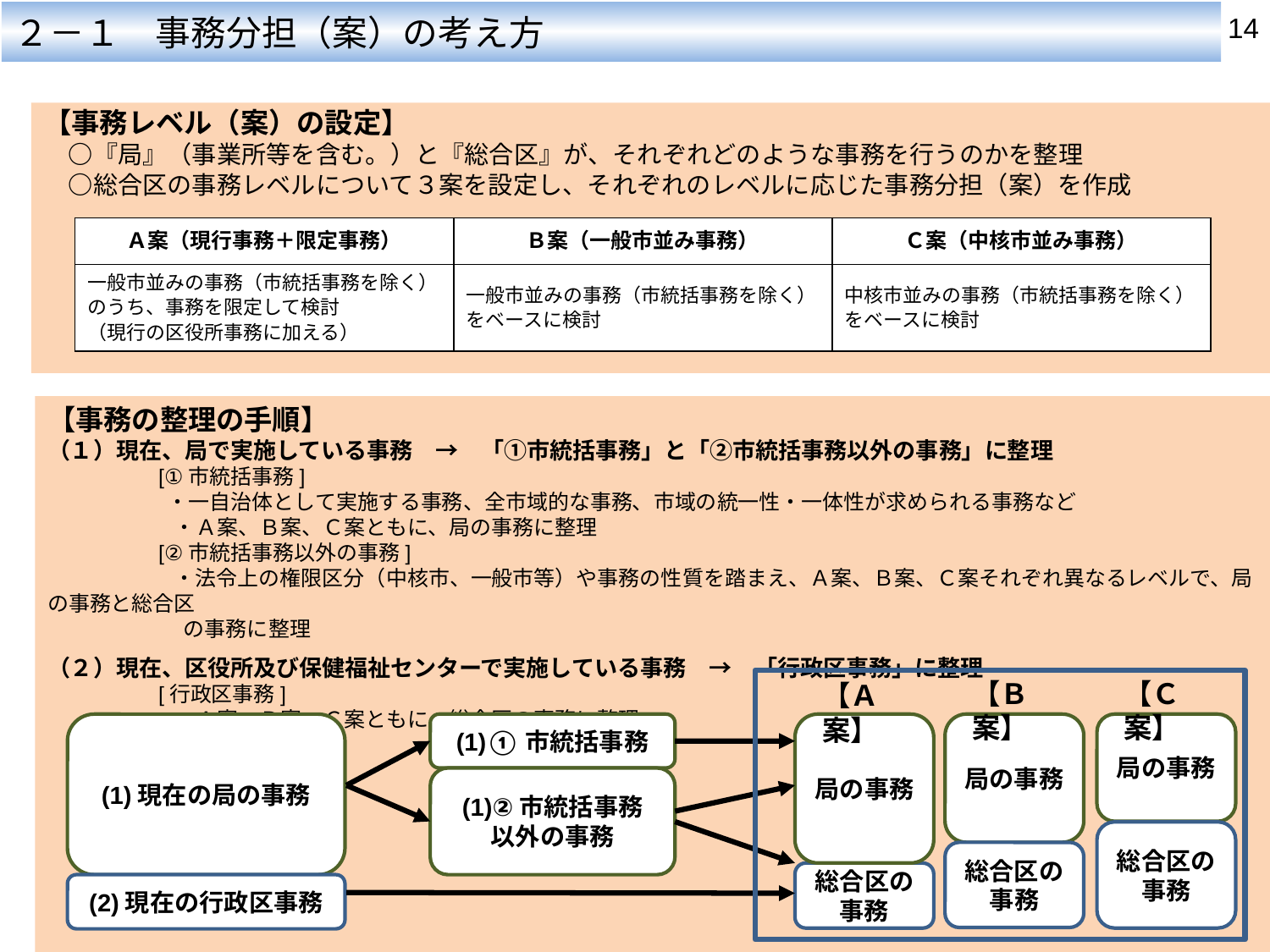

14
２－１　事務分担（案）の考え方
【事務レベル（案）の設定】
　○『局』（事業所等を含む。）と『総合区』が、それぞれどのような事務を行うのかを整理
　○総合区の事務レベルについて３案を設定し、それぞれのレベルに応じた事務分担（案）を作成

| Ａ案（現行事務＋限定事務） | Ｂ案（一般市並み事務） | Ｃ案（中核市並み事務） |
| --- | --- | --- |
| 一般市並みの事務（市統括事務を除く）のうち、事務を限定して検討 （現行の区役所事務に加える） | 一般市並みの事務（市統括事務を除く）をベースに検討 | 中核市並みの事務（市統括事務を除く）をベースに検討 |
【事務の整理の手順】
（１）現在、局で実施している事務　→　「①市統括事務」と「②市統括事務以外の事務」に整理
　　　　　[①市統括事務]
 　　　　　 ・一自治体として実施する事務、全市域的な事務、市域の統一性・一体性が求められる事務など
　　　　　　・Ａ案、Ｂ案、Ｃ案ともに、局の事務に整理
　　　　　[②市統括事務以外の事務]
　　　　　　・法令上の権限区分（中核市、一般市等）や事務の性質を踏まえ、Ａ案、Ｂ案、Ｃ案それぞれ異なるレベルで、局の事務と総合区
　　　　　　  の事務に整理

（２）現在、区役所及び保健福祉センターで実施している事務　→　「行政区事務」に整理
　　　　　[行政区事務]
　　　　　　・Ａ案、Ｂ案、Ｃ案ともに、総合区の事務に整理
【Ｂ案】
【Ｃ案】
【Ａ案】
(1)現在の局の事務
局の事務
局の事務
局の事務
(1)①市統括事務
(1)②市統括事務
以外の事務
総合区の事務
総合区の事務
総合区の事務
(2)現在の行政区事務